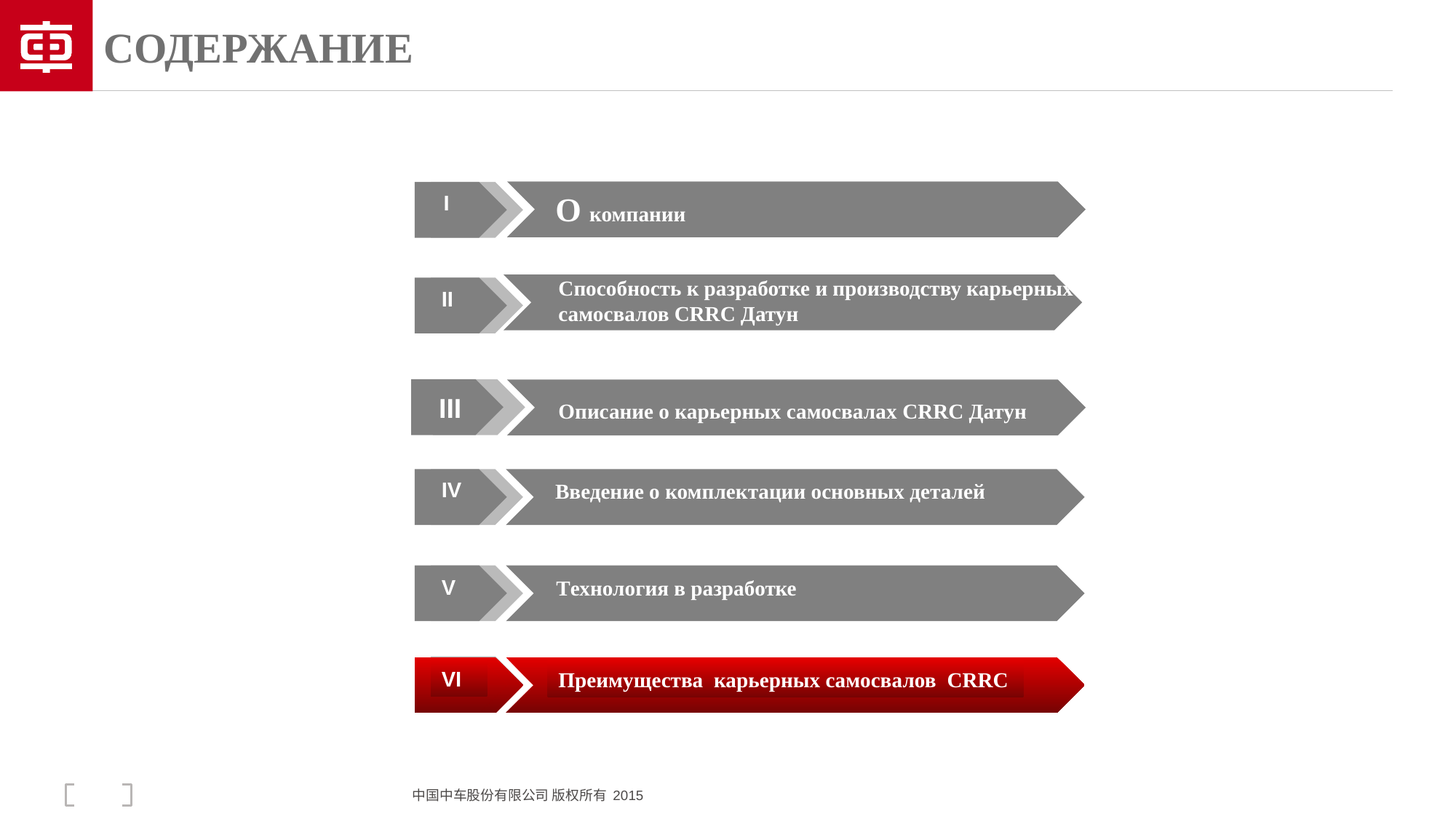

# СОДЕРЖАНИЕ
Способность к разработке и производству карьерных самосвалов CRRC Датун

О компании
I
Способность к разработке и производству карьерных самосвалов CRRC Датун

II
Введение о карьерных самосвалах CRRC Датун
III
III

Описание о карьерных самосвалах CRRC Датун

IV
Введение о комплектации основных деталей

V
Технология в разработке

VI
Преимущества  карьерных самосвалов  CRRC
27
中国中车股份有限公司 版权所有 2015